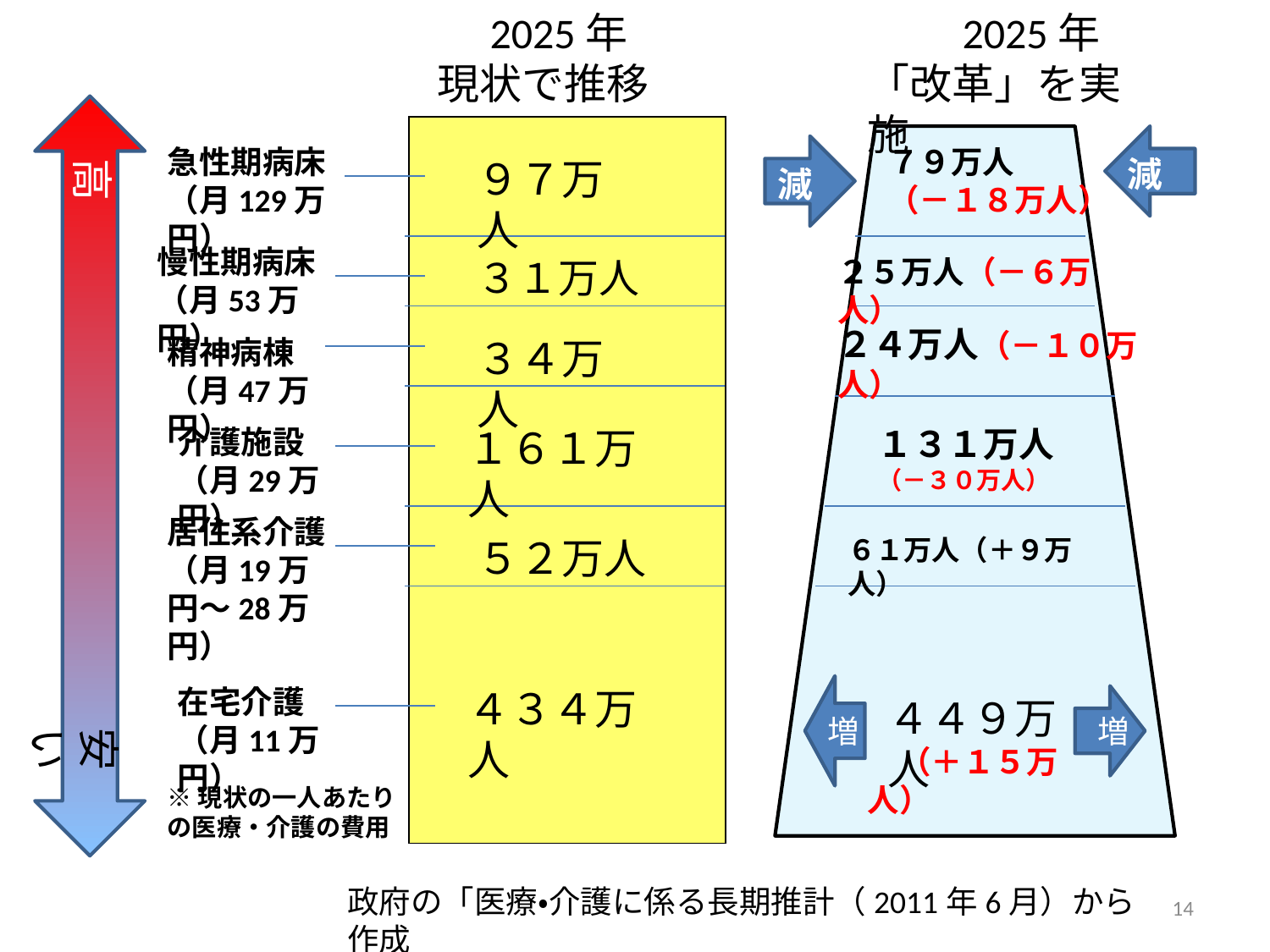

2025年
現状で推移
　　2025年
「改革」を実施

|  |
| --- |

急性期病床（月129万円）

７９万人
（－１８万人）
高い
９７万人
減
減
慢性期病床（月53万円）
２５万人（－６万人）
３１万人
２４万人（－１０万人）
精神病棟
（月47万円）
３４万人
介護施設
（月29万円）
１６１万人
１３１万人
（－３０万人）
居住系介護（月19万円～28万円）
５２万人
６１万人（＋９万人）
在宅介護
（月11万円）
４３４万人

４４９万人

増
増
安い
　（＋１５万人）
※現状の一人あたりの医療・介護の費用
政府の「医療・介護に係る長期推計（2011年6月）から作成
14